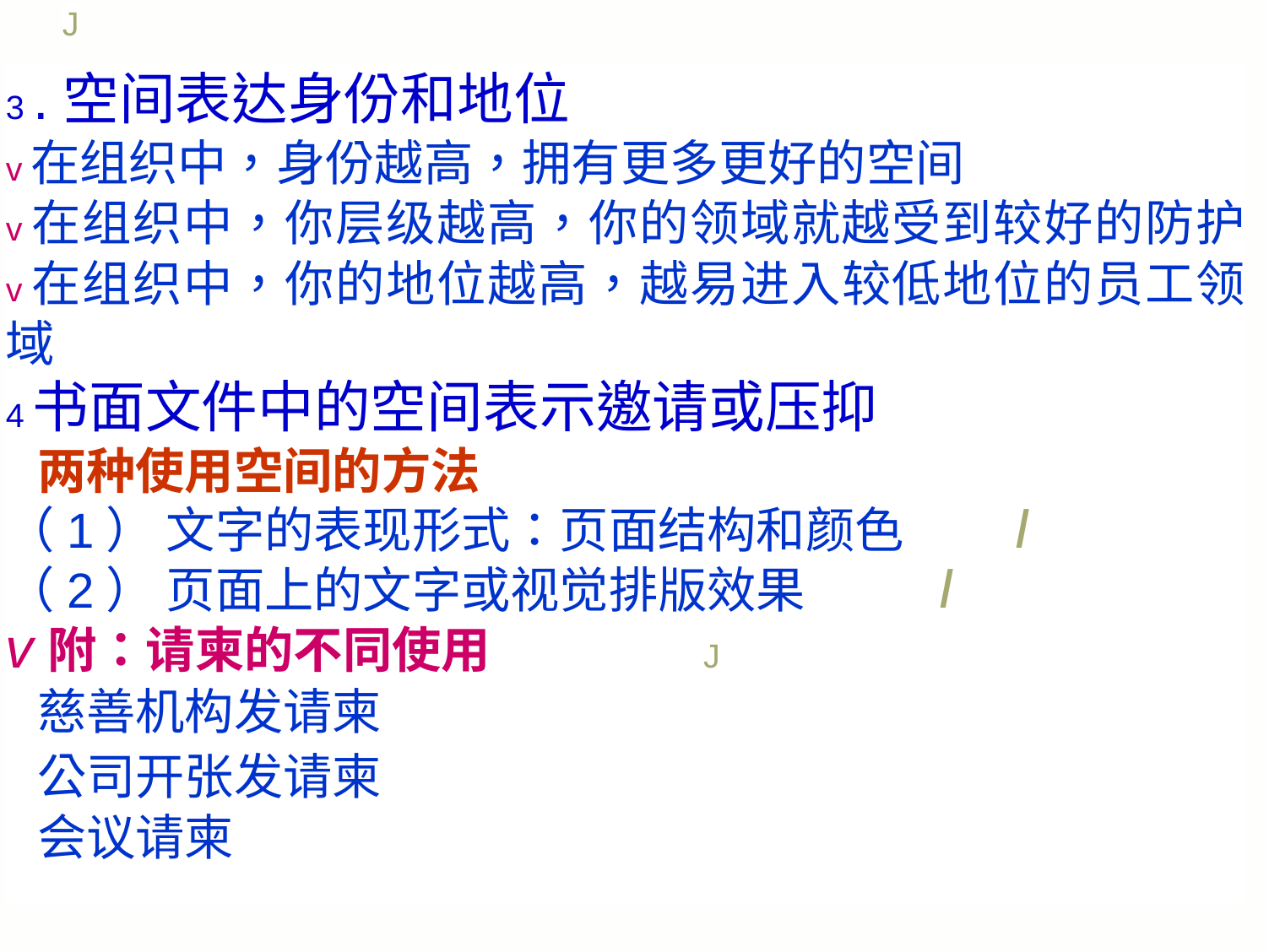

J
3 .空间表达身份和地位
v在组织中，身份越高，拥有更多更好的空间
v在组织中，你层级越高，你的领域就越受到较好的防护 v在组织中，你的地位越高，越易进入较低地位的员工领 域
4书面文件中的空间表示邀请或压抑
两种使用空间的方法
（1） 文字的表现形式：页面结构和颜色         I
（2） 页面上的文字或视觉排版效果           I
v附：请柬的不同使用                  J
慈善机构发请柬
公司开张发请柬
会议请柬